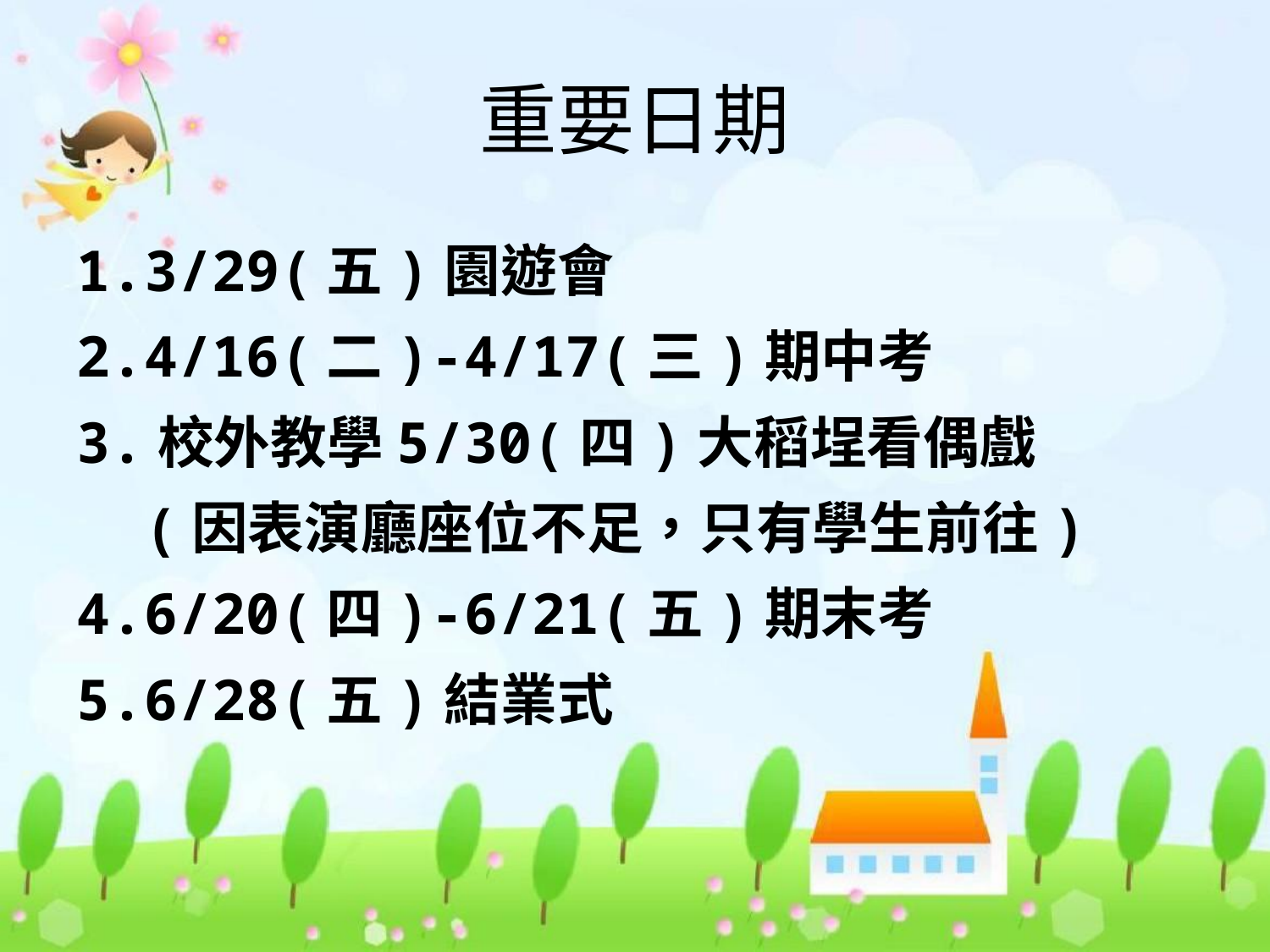

# 重要日期
1.3/29(五)園遊會
2.4/16(二)-4/17(三)期中考
3.校外教學5/30(四)大稻埕看偶戲
  (因表演廳座位不足，只有學生前往)
4.6/20(四)-6/21(五)期末考
5.6/28(五)結業式